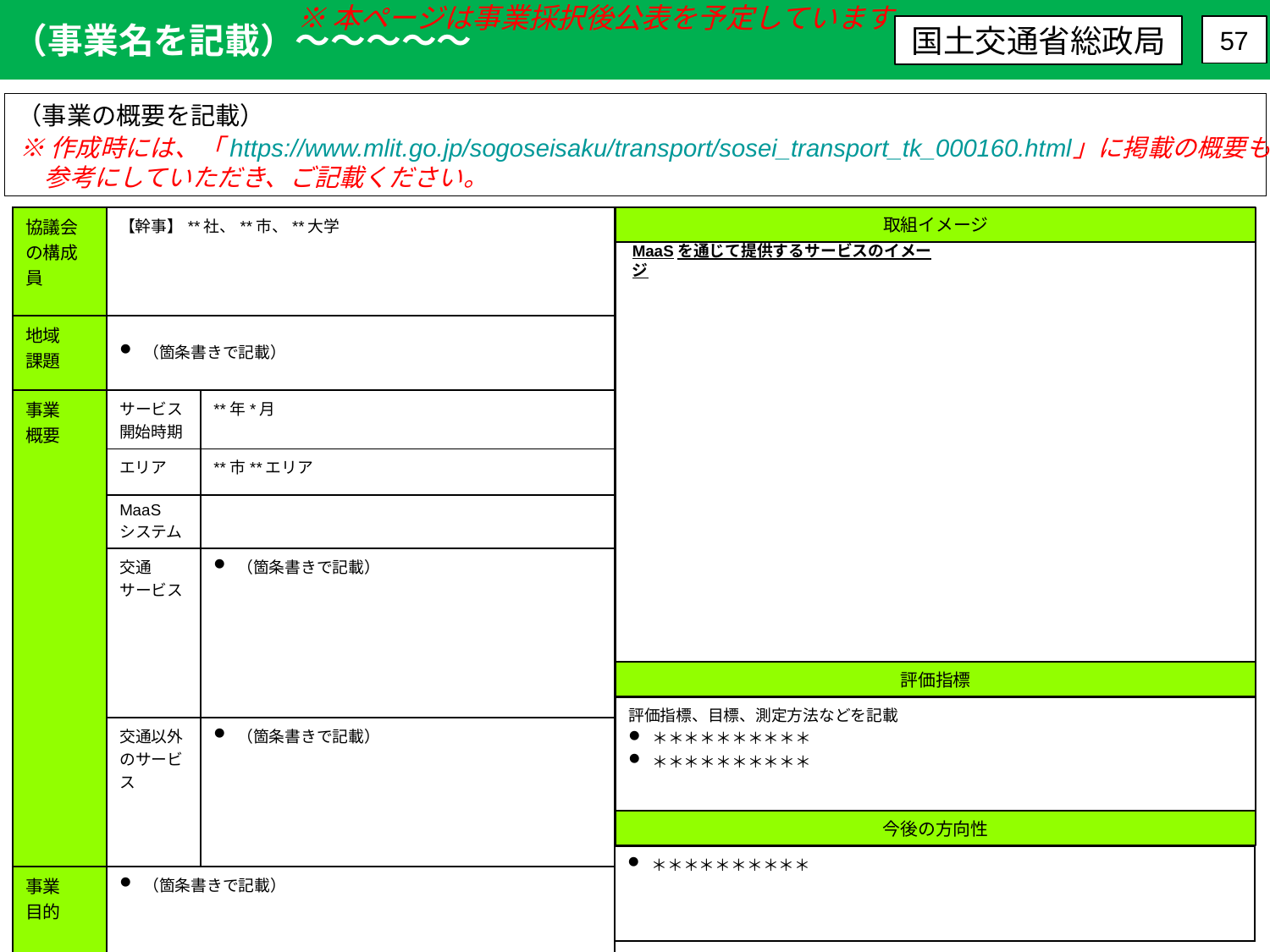

（事業名を記載）～～～～～
※本ページは事業採択後公表を予定しています
国土交通省総政局
57
（事業の概要を記載）
※作成時には、「https://www.mlit.go.jp/sogoseisaku/transport/sosei_transport_tk_000160.html」に掲載の概要も
　参考にしていただき、ご記載ください。

取組イメージ
| 協議会の構成員 | 【幹事】\*\*社、\*\*市、\*\*大学 |  |
| --- | --- | --- |
| 地域 課題 | （箇条書きで記載） |  |
| 事業 概要 | サービス 開始時期 | \*\*年\*月 |
|  | エリア | \*\*市\*\*エリア |
|  | MaaS システム |  |
|  | 交通 サービス | （箇条書きで記載） |
|  | 交通以外のサービス | （箇条書きで記載） |
| 事業 目的 | （箇条書きで記載） |  |

MaaSを通じて提供するサービスのイメージ
評価指標
| 評価指標、目標、測定方法などを記載 ＊＊＊＊＊＊＊＊＊＊ ＊＊＊＊＊＊＊＊＊＊ |
| --- |
今後の方向性
| ＊＊＊＊＊＊＊＊＊＊ |
| --- |